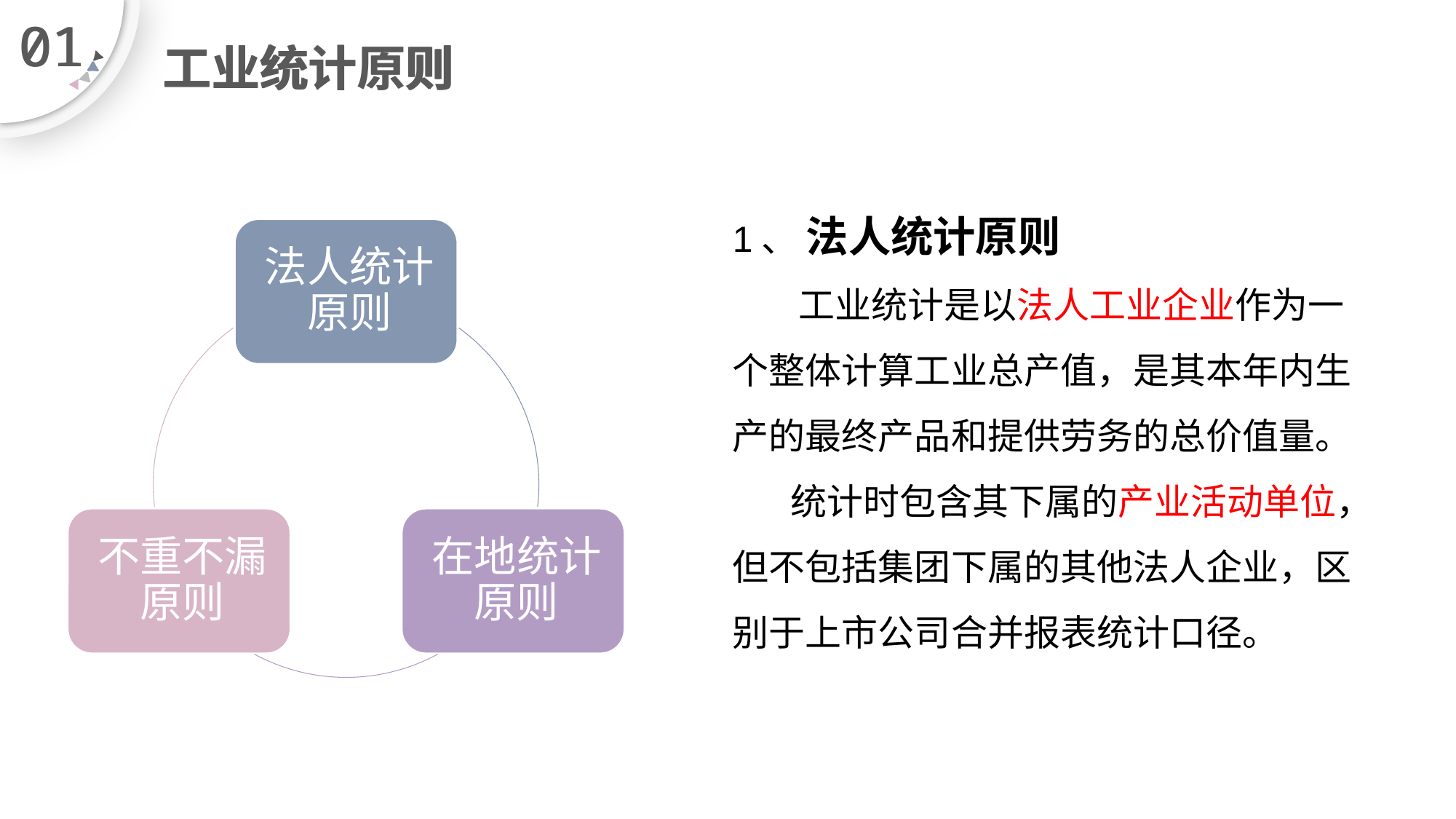

01

01

工业统计原则
工业统计原则
1、 法人统计原则
       工业统计是以法人工业企业作为一个整体计算工业总产值，是其本年内生产的最终产品和提供劳务的总价值量。
      统计时包含其下属的产业活动单位，但不包括集团下属的其他法人企业，区别于上市公司合并报表统计口径。
法人统计原则
在地统计原则
不重不漏原则